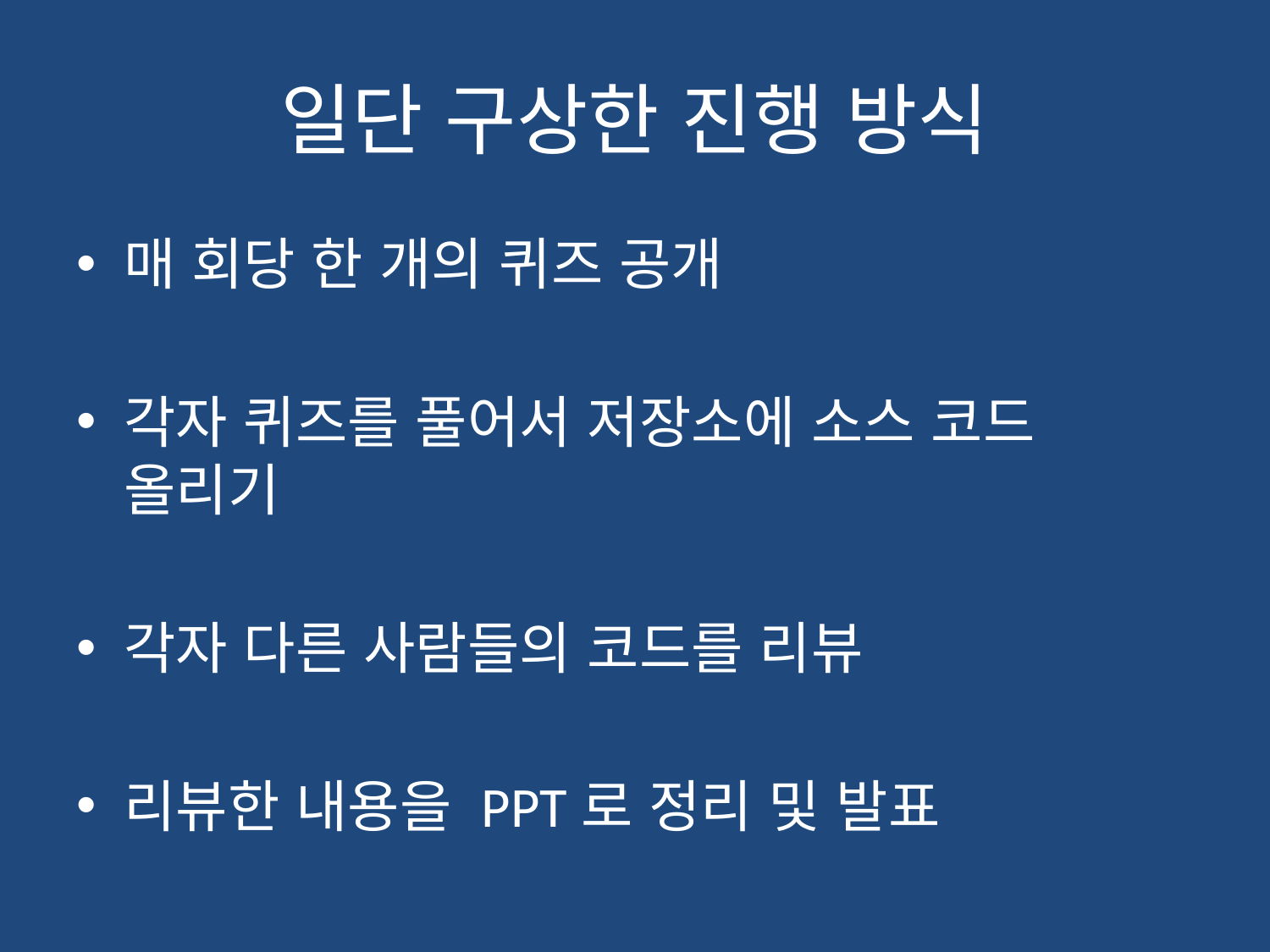

# 일단 구상한 진행 방식
매 회당 한 개의 퀴즈 공개

각자 퀴즈를 풀어서 저장소에 소스 코드 올리기

각자 다른 사람들의 코드를 리뷰

리뷰한 내용을 PPT로 정리 및 발표